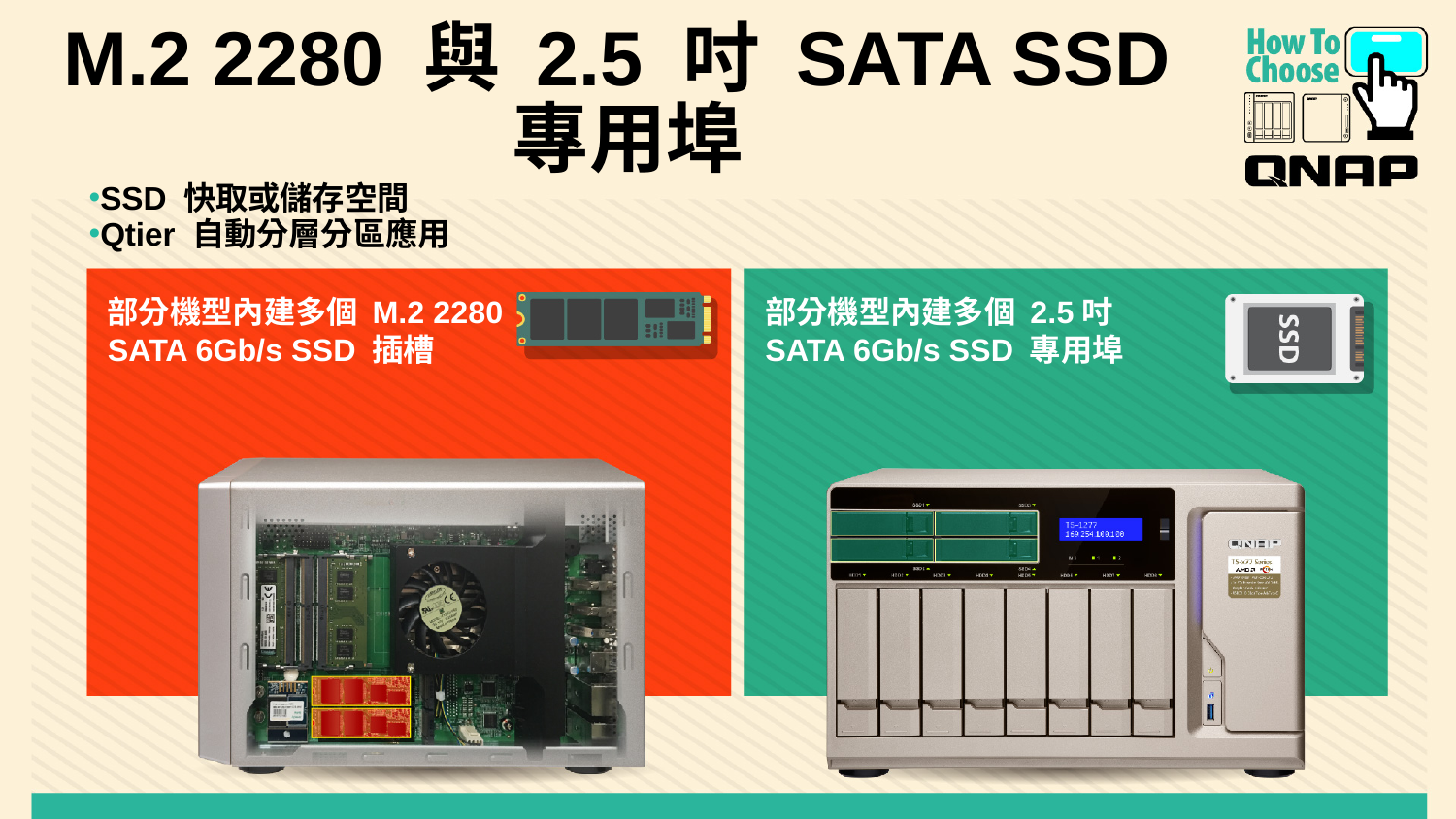

M.2 2280 與 2.5 吋 SATA SSD
專用埠
SSD 快取或儲存空間
Qtier 自動分層分區應用
部分機型內建多個 M.2 2280 SATA 6Gb/s SSD 插槽
部分機型內建多個 2.5吋 SATA 6Gb/s SSD 專用埠